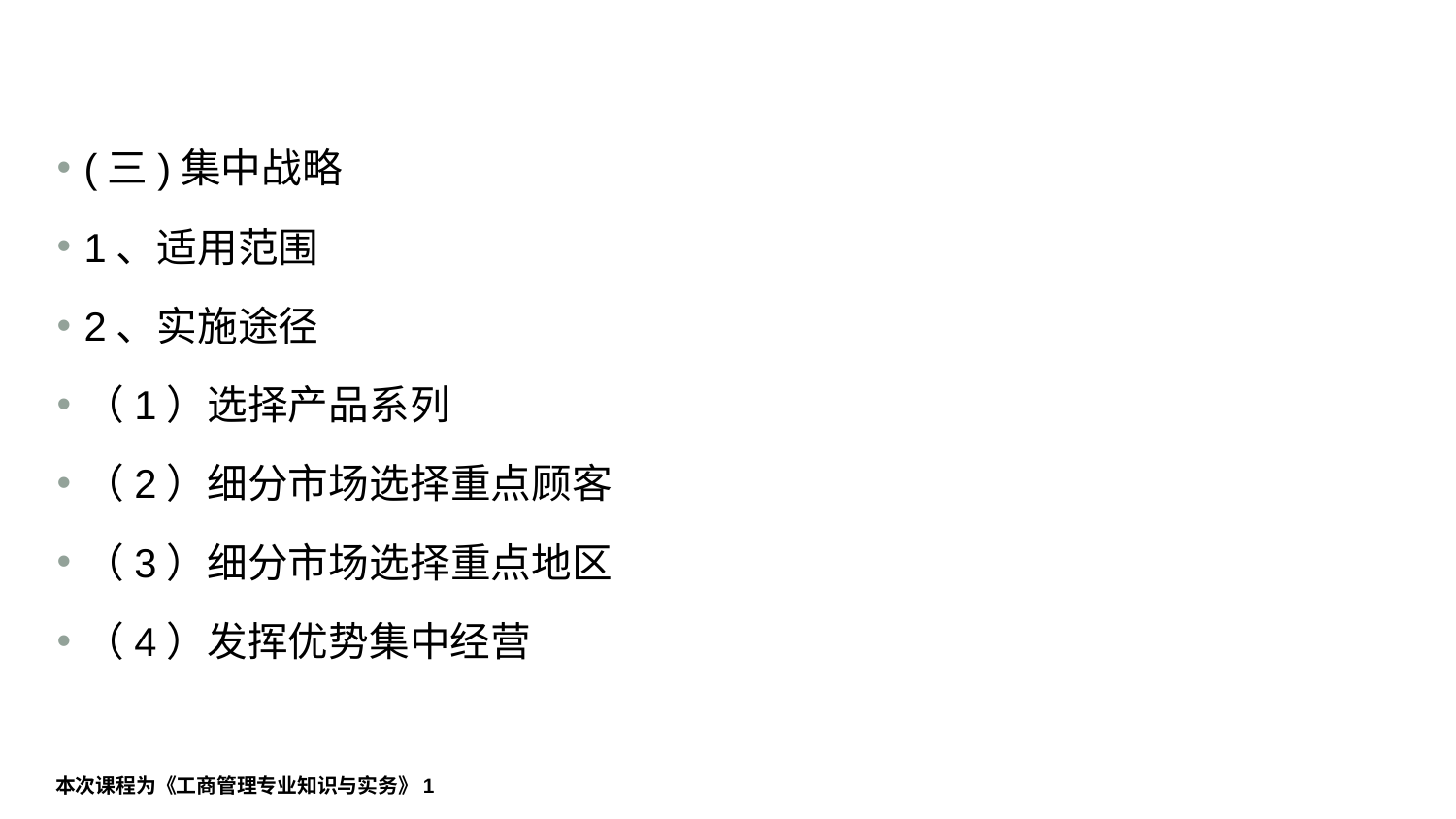

#
(三)集中战略
1、适用范围
2、实施途径
（1）选择产品系列
（2）细分市场选择重点顾客
（3）细分市场选择重点地区
（4）发挥优势集中经营